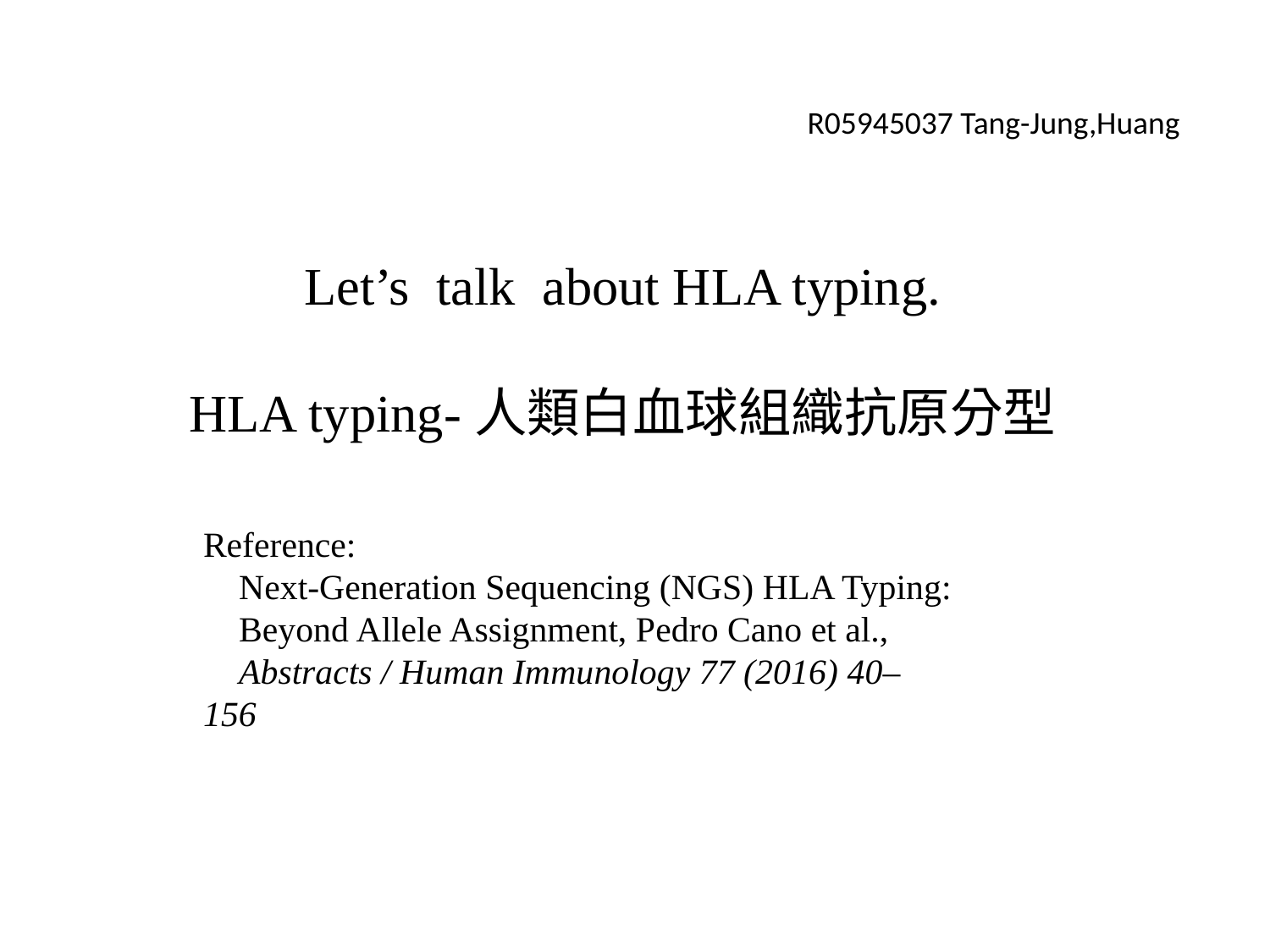

R05945037 Tang-Jung,Huang
Let’s  talk  about HLA typing.

HLA typing-人類白血球組織抗原分型

Reference:
    Next-Generation Sequencing (NGS) HLA Typing:
    Beyond Allele Assignment, Pedro Cano et al.,
    Abstracts / Human Immunology 77 (2016) 40–156